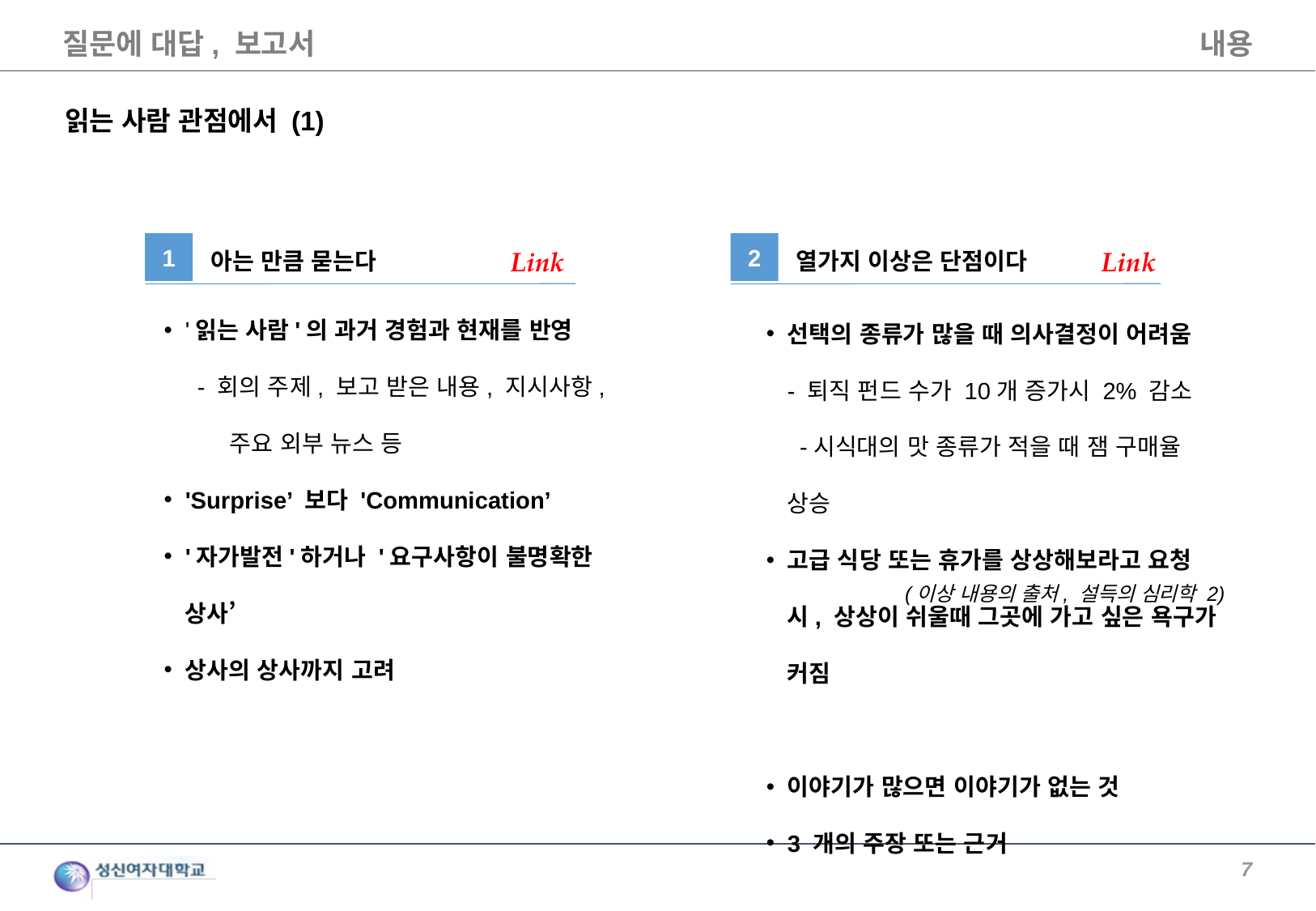

질문에 대답, 보고서
내용
읽는 사람 관점에서 (1)
1
2
Link
Link
 아는 만큼 묻는다
 열가지 이상은 단점이다
'읽는 사람'의 과거 경험과 현재를 반영
     - 회의 주제, 보고 받은 내용, 지시사항,
         주요 외부 뉴스 등
'Surprise’ 보다 'Communication’
'자가발전'하거나 '요구사항이 불명확한 상사’
상사의 상사까지 고려
선택의 종류가 많을 때 의사결정이 어려움
- 퇴직 펀드 수가 10개 증가시 2% 감소
 -시식대의 맛 종류가 적을 때 잼 구매율 상승
고급 식당 또는 휴가를 상상해보라고 요청시, 상상이 쉬울때 그곳에 가고 싶은 욕구가 커짐
이야기가 많으면 이야기가 없는 것
3 개의 주장 또는 근거
(이상 내용의 출처, 설득의 심리학 2)
7